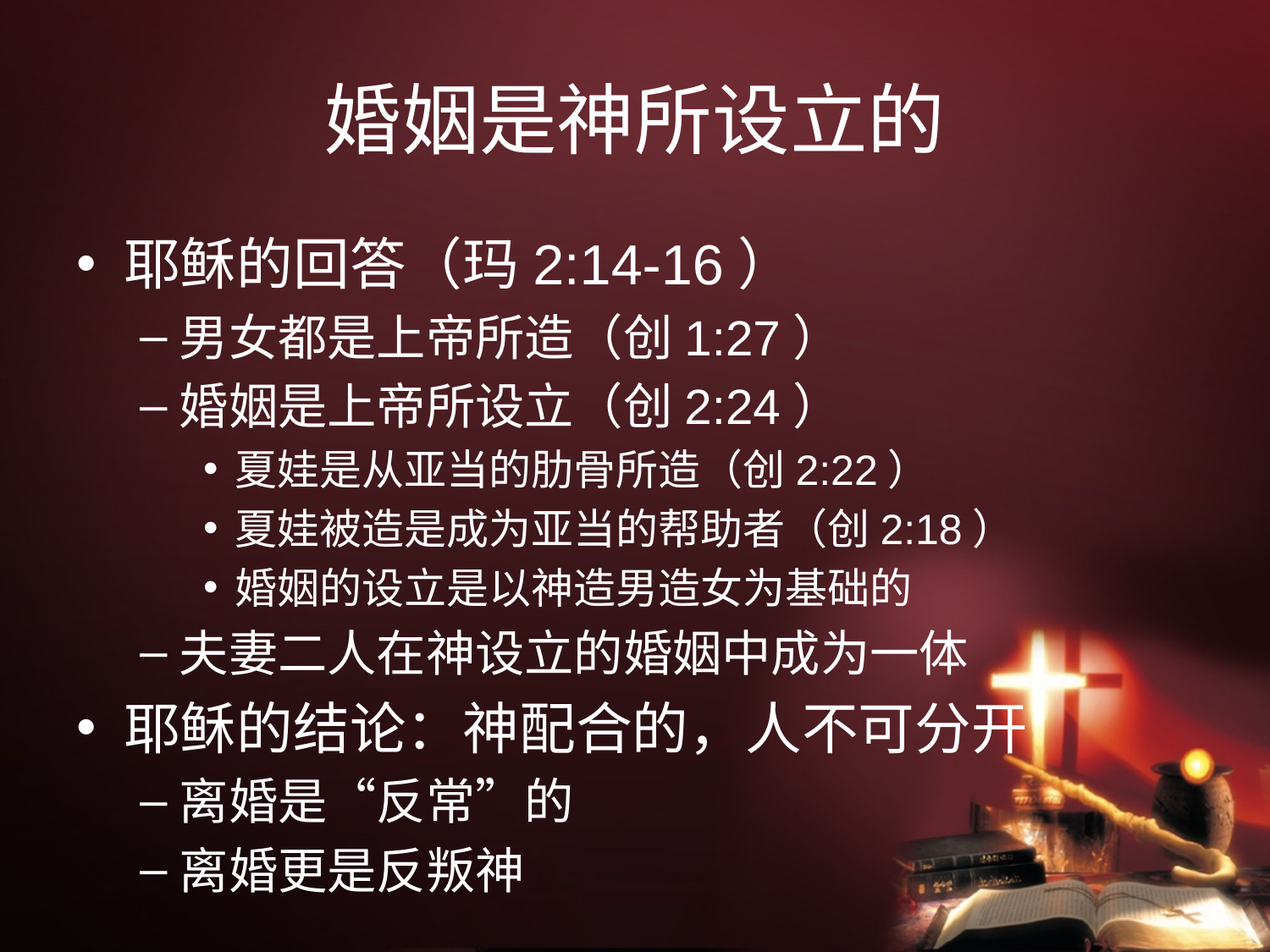

# 婚姻是神所设立的
耶稣的回答（玛2:14-16）
男女都是上帝所造（创1:27）
婚姻是上帝所设立（创2:24）
夏娃是从亚当的肋骨所造（创2:22）
夏娃被造是成为亚当的帮助者（创2:18）
婚姻的设立是以神造男造女为基础的
夫妻二人在神设立的婚姻中成为一体
耶稣的结论：神配合的，人不可分开
离婚是“反常”的
离婚更是反叛神